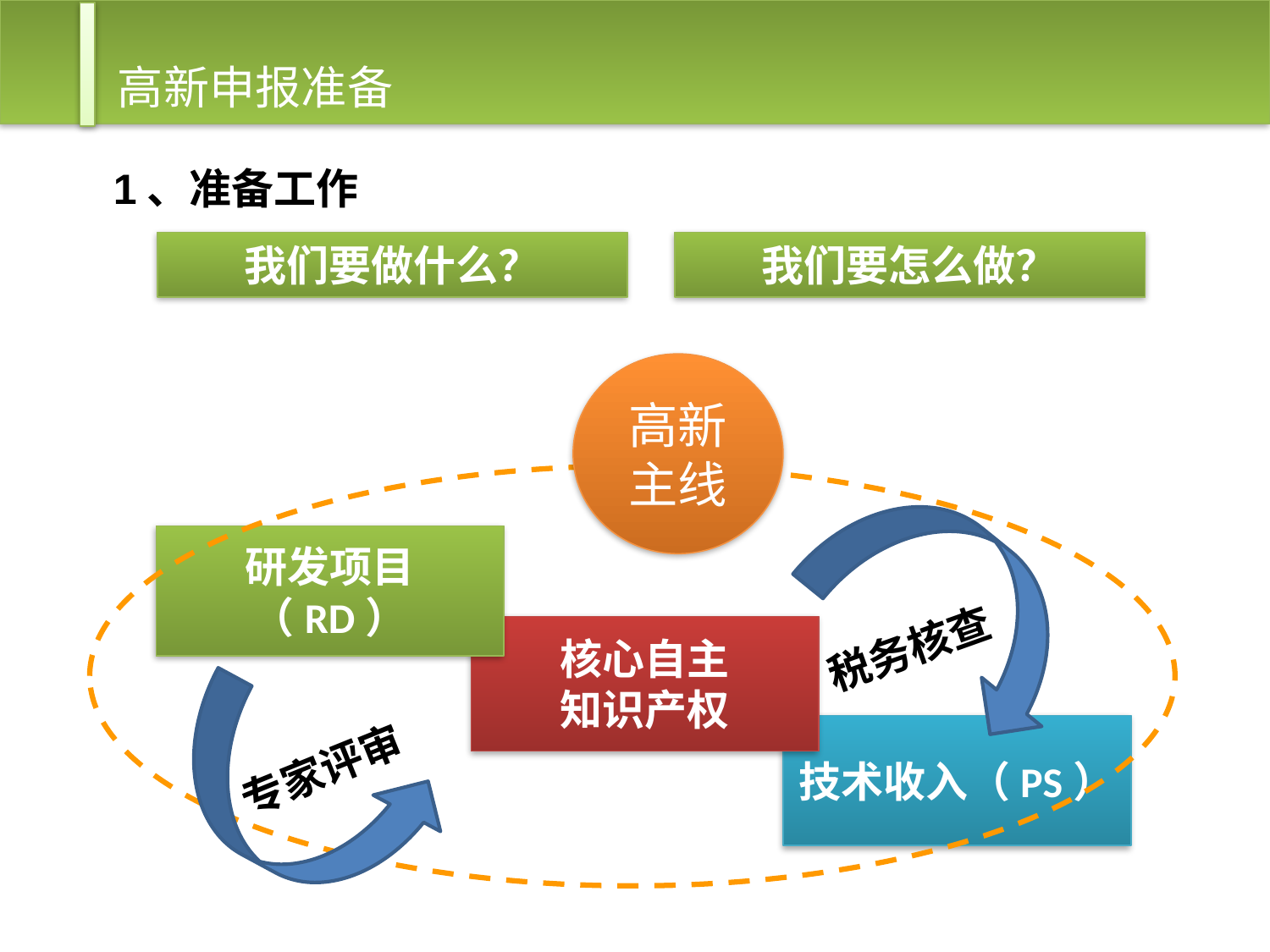

# 高新申报准备
1、准备工作
我们要做什么？
我们要怎么做？
高新主线

研发项目（RD）

税务核查
核心自主
知识产权

专家评审
技术收入（PS）